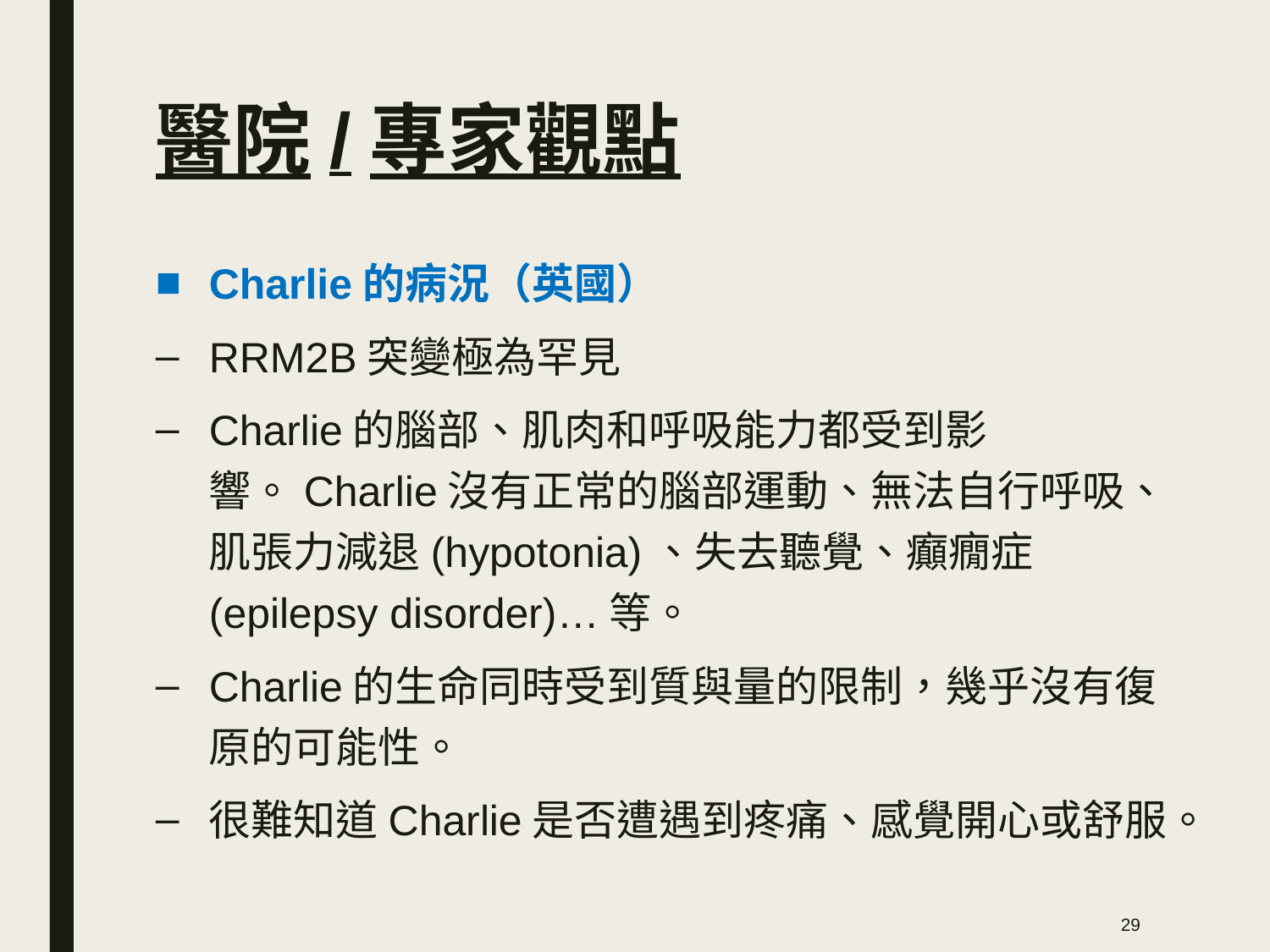

# 醫院/專家觀點
Charlie的病況（英國）
RRM2B突變極為罕見
Charlie的腦部、肌肉和呼吸能力都受到影響。Charlie沒有正常的腦部運動、無法自行呼吸、肌張力減退(hypotonia)、失去聽覺、癲癇症(epilepsy disorder)…等。
Charlie的生命同時受到質與量的限制，幾乎沒有復原的可能性。
很難知道Charlie是否遭遇到疼痛、感覺開心或舒服。
29